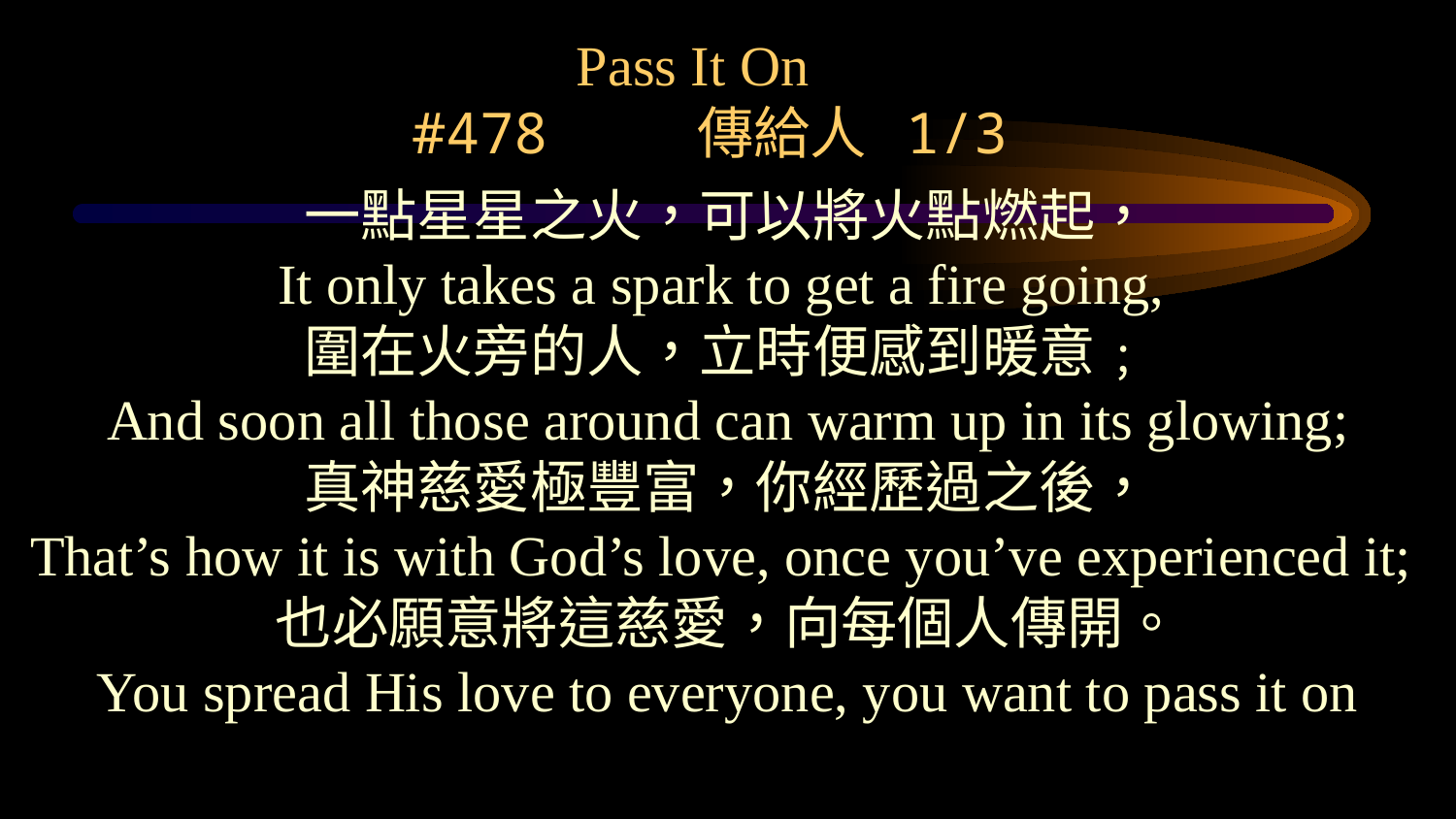

# Pass It On #478    傳給人  1/3
一點星星之火，可以將火點燃起，
It only takes a spark to get a fire going,
圍在火旁的人，立時便感到暖意﹔
And soon all those around can warm up in its glowing;
真神慈愛極豐富，你經歷過之後，
That’s how it is with God’s love, once you’ve experienced it;
也必願意將這慈愛，向每個人傳開。
You spread His love to everyone, you want to pass it on